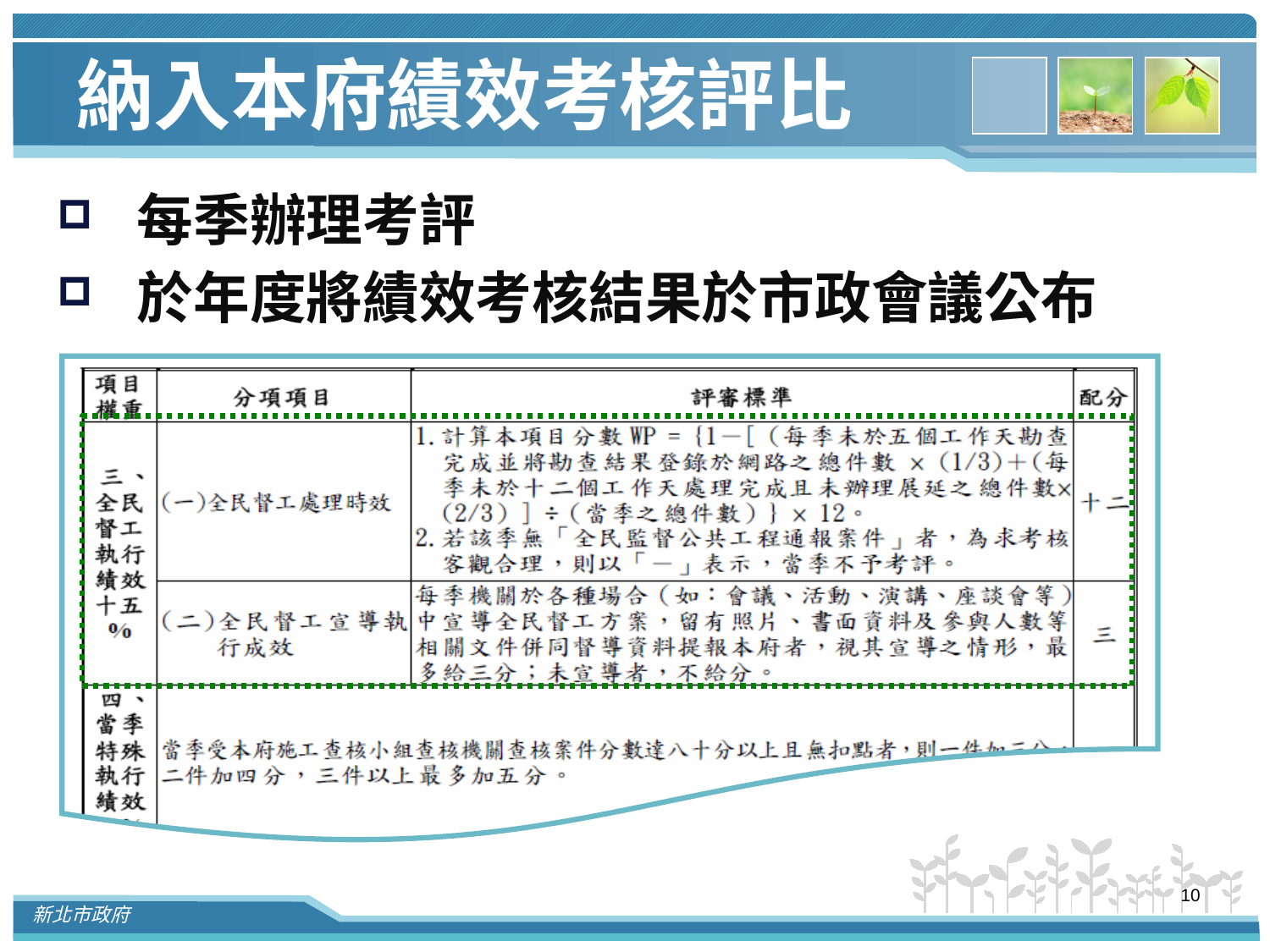

# 納入本府績效考核評比
每季辦理考評
於年度將績效考核結果於市政會議公布

10